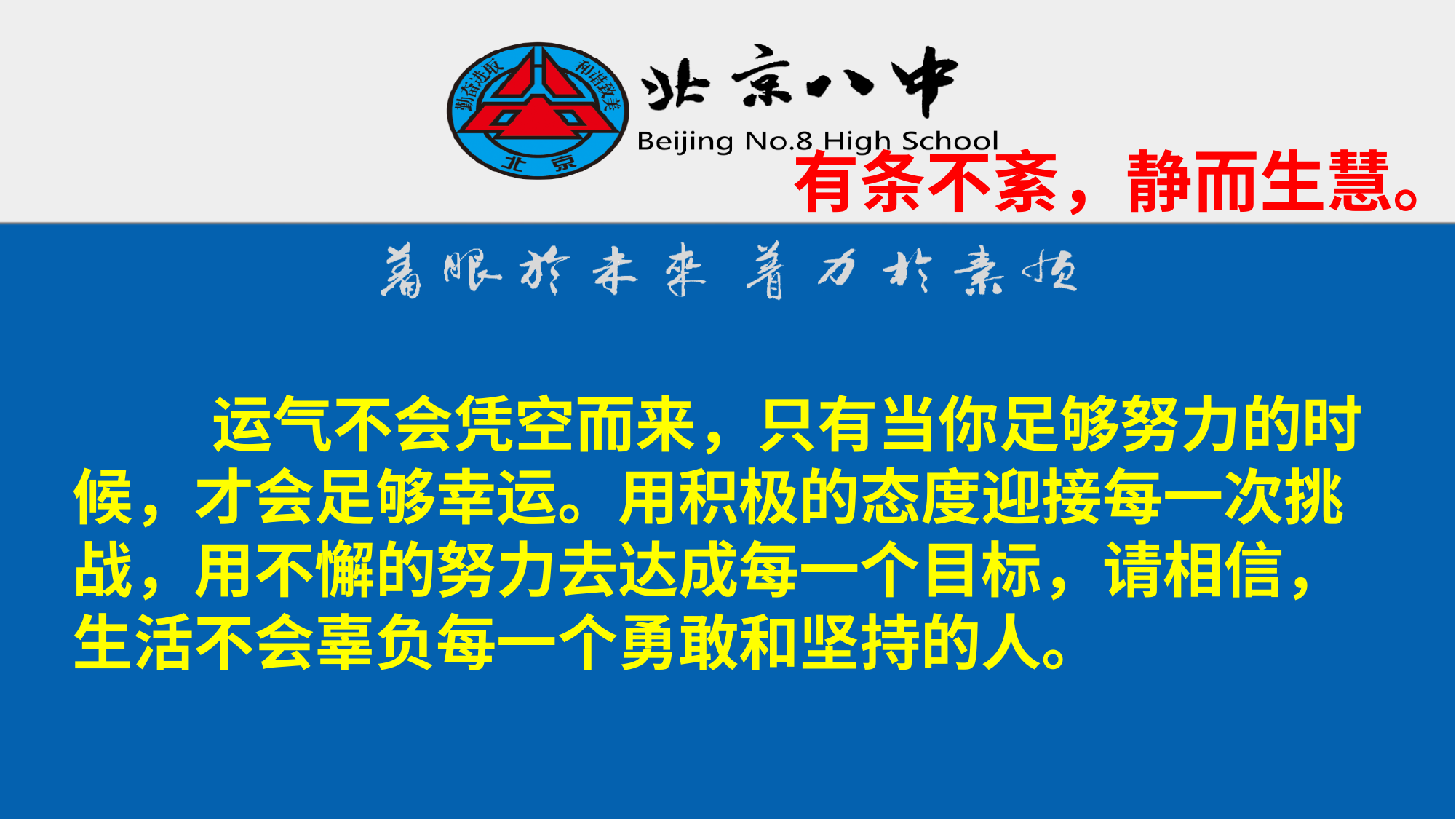

有条不紊，静而生慧。
         运气不会凭空而来，只有当你足够努力的时候，才会足够幸运。用积极的态度迎接每一次挑战，用不懈的努力去达成每一个目标，请相信，生活不会辜负每一个勇敢和坚持的人。